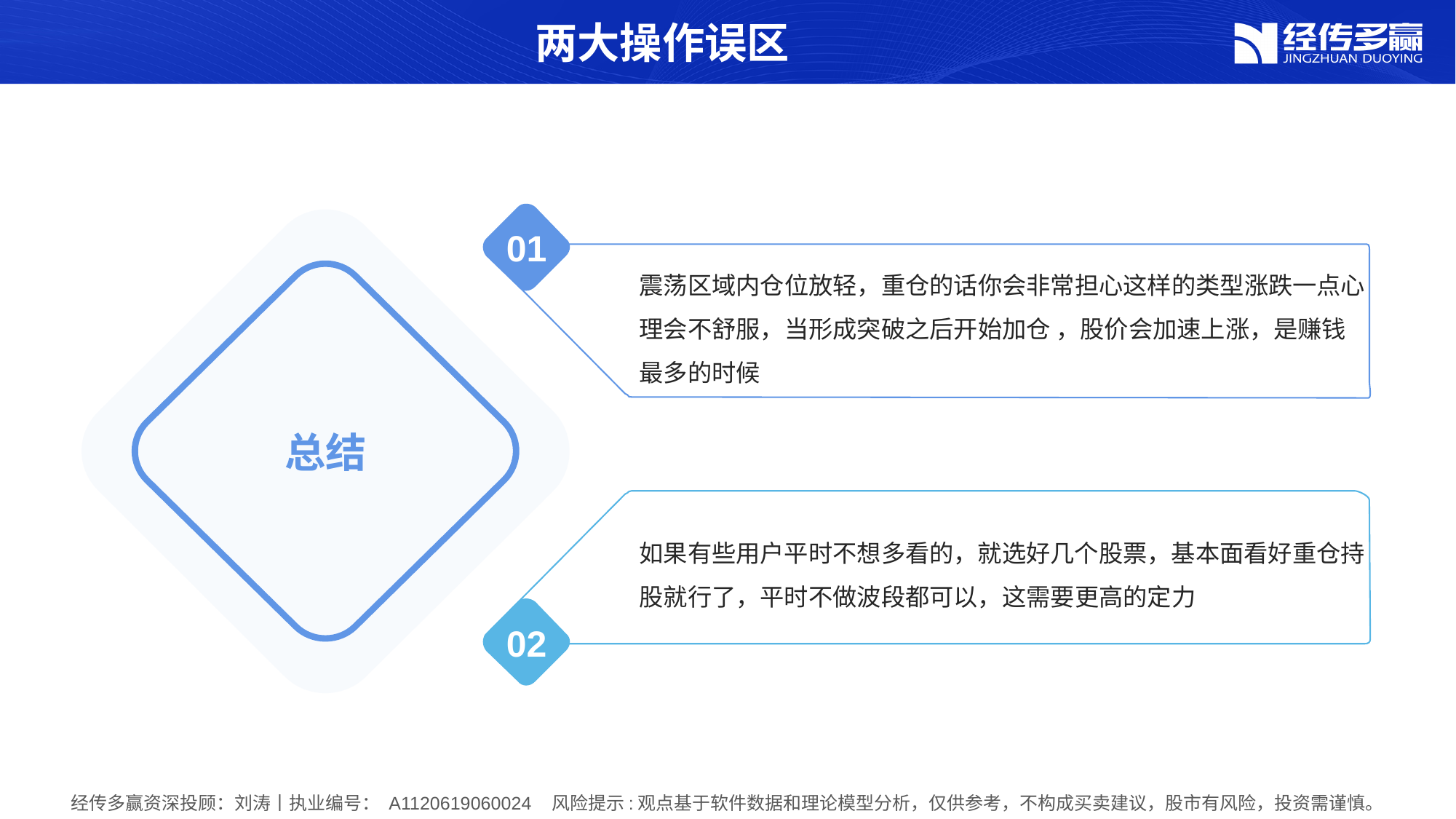

两大操作误区
01

震荡区域内仓位放轻，重仓的话你会非常担心这样的类型涨跌一点心理会不舒服，当形成突破之后开始加仓 ，股价会加速上涨，是赚钱最多的时候
总结
如果有些用户平时不想多看的，就选好几个股票，基本面看好重仓持股就行了，平时不做波段都可以，这需要更高的定力
02